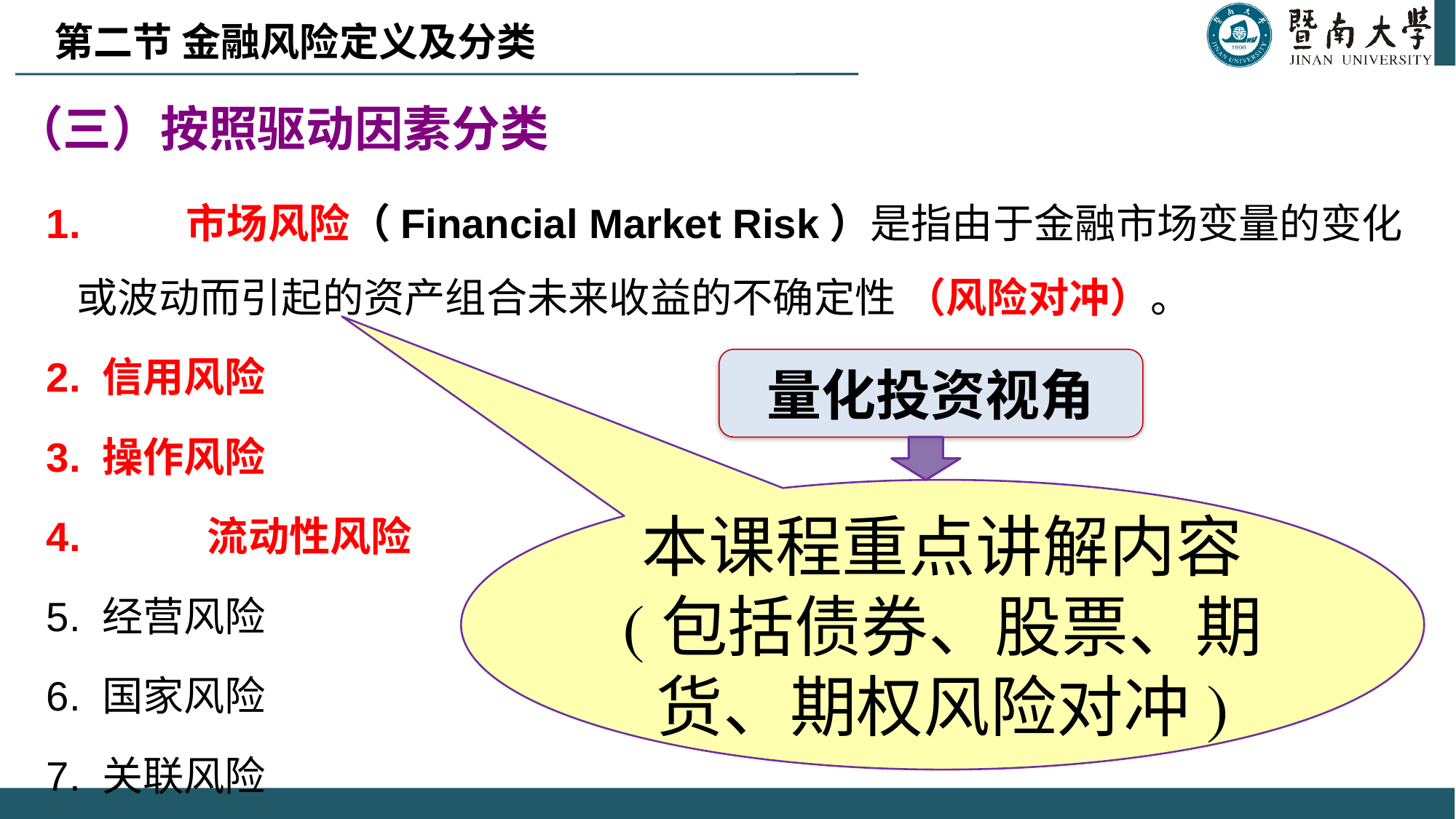

第二节 金融风险定义及分类
（三）按照驱动因素分类
1.	市场风险（Financial Market Risk）是指由于金融市场变量的变化或波动而引起的资产组合未来收益的不确定性 （风险对冲）。
2. 信用风险
3. 操作风险
4.	 流动性风险
5. 经营风险
6. 国家风险
7. 关联风险

量化投资视角

本课程重点讲解内容
(包括债券、股票、期货、期权风险对冲)